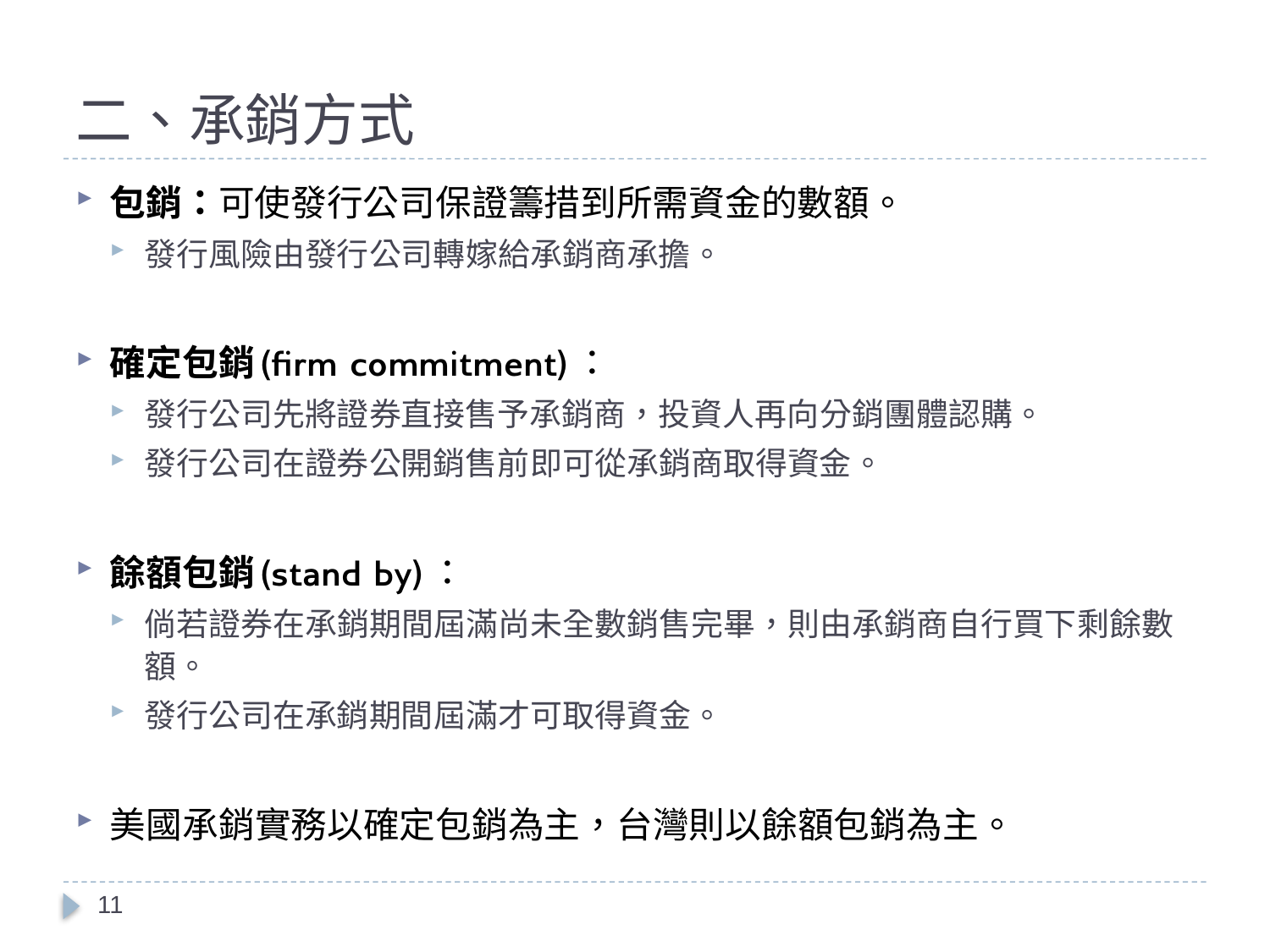

# 二、承銷方式
包銷：可使發行公司保證籌措到所需資金的數額。
發行風險由發行公司轉嫁給承銷商承擔。

確定包銷(firm commitment)：
發行公司先將證券直接售予承銷商，投資人再向分銷團體認購。
發行公司在證券公開銷售前即可從承銷商取得資金。

餘額包銷(stand by)：
倘若證券在承銷期間屆滿尚未全數銷售完畢，則由承銷商自行買下剩餘數額。
發行公司在承銷期間屆滿才可取得資金。

美國承銷實務以確定包銷為主，台灣則以餘額包銷為主。

11